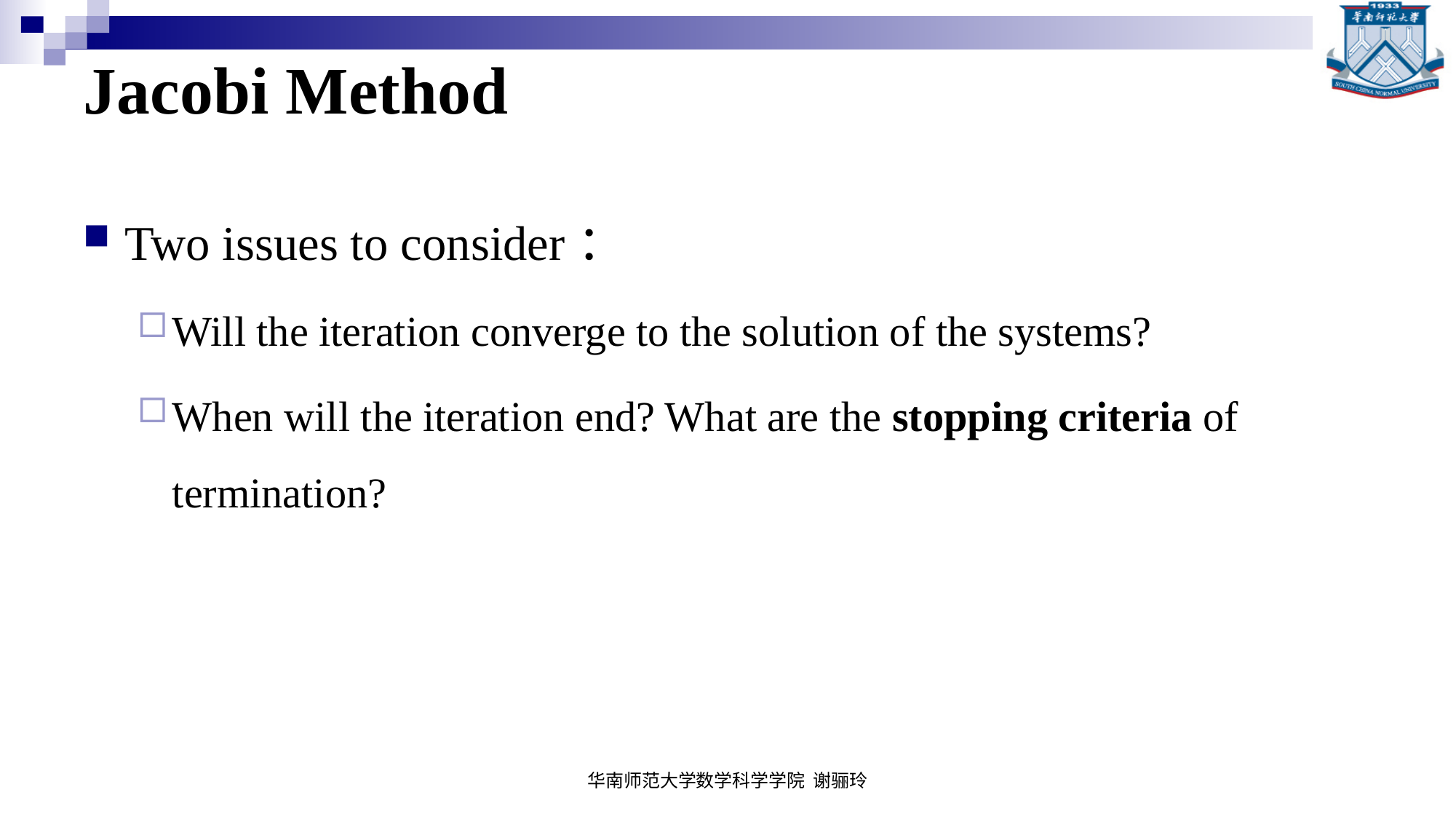

# Jacobi Method
Two issues to consider：
Will the iteration converge to the solution of the systems?
When will the iteration end? What are the stopping criteria of termination?
华南师范大学数学科学学院  谢骊玲